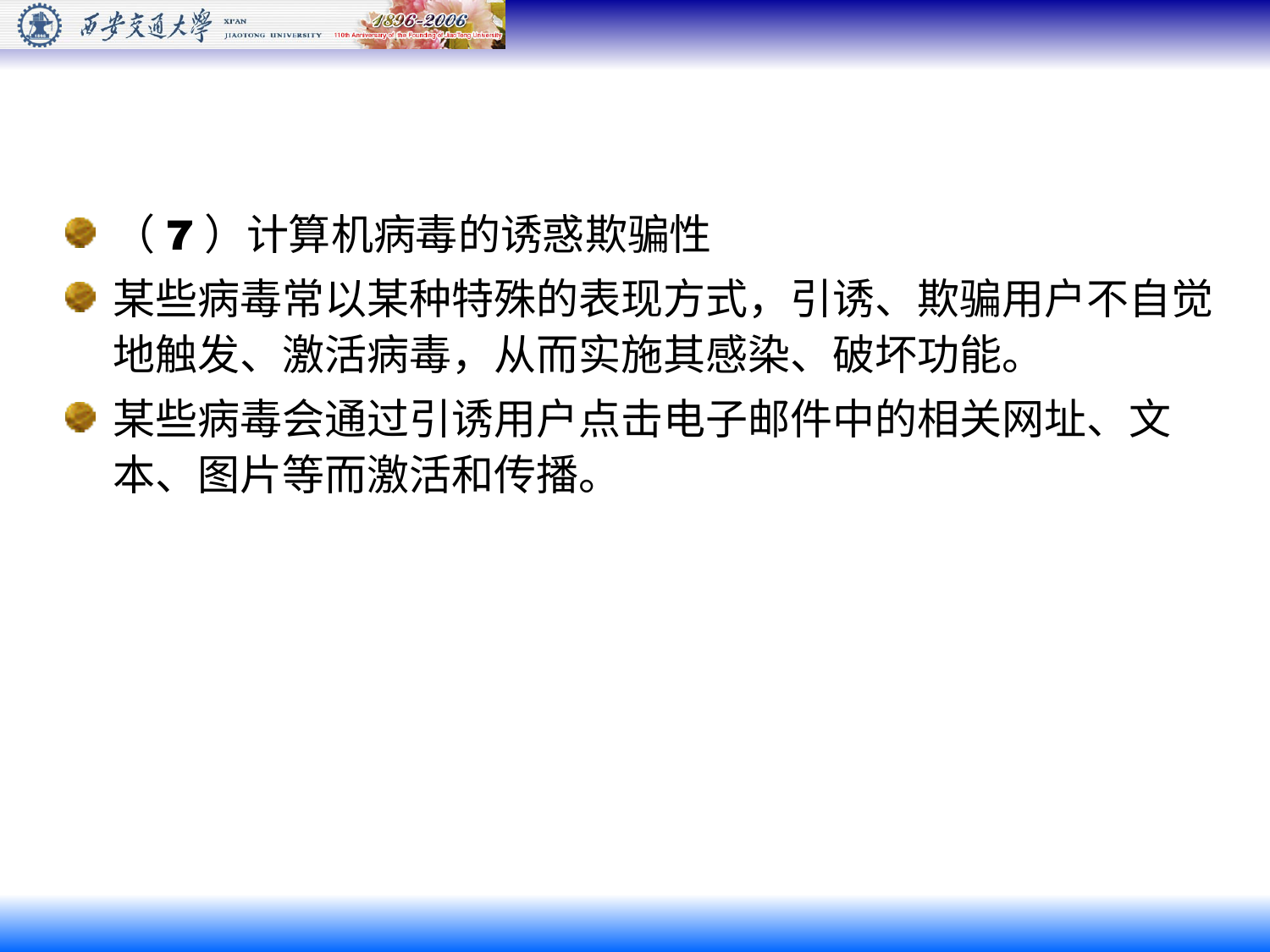

#
（7）计算机病毒的诱惑欺骗性
某些病毒常以某种特殊的表现方式，引诱、欺骗用户不自觉地触发、激活病毒，从而实施其感染、破坏功能。
某些病毒会通过引诱用户点击电子邮件中的相关网址、文本、图片等而激活和传播。

28